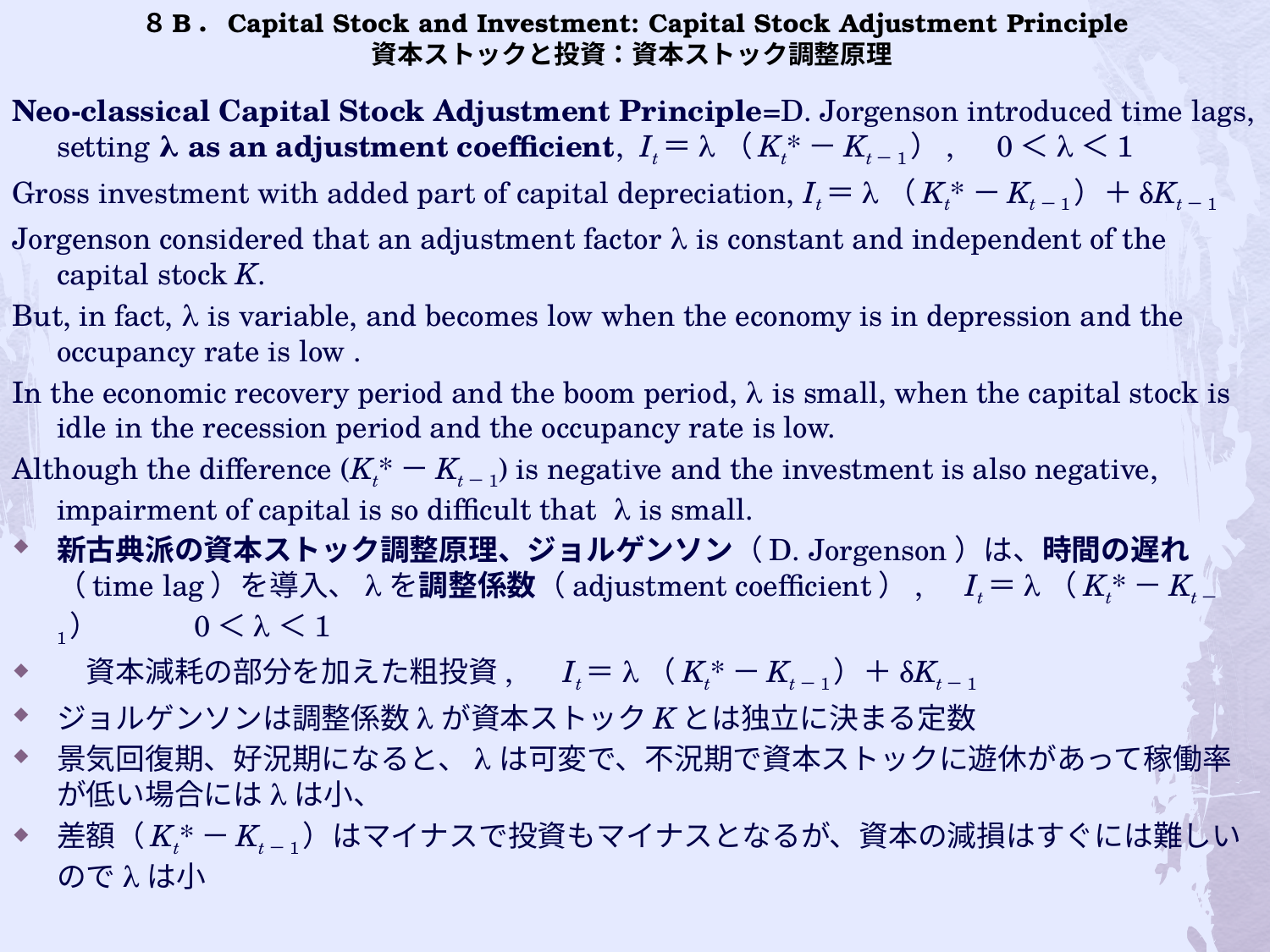

# ８B．Capital Stock and Investment: Capital Stock Adjustment Principle 資本ストックと投資：資本ストック調整原理
Neo-classical Capital Stock Adjustment Principle=D. Jorgenson introduced time lags, setting λ as an adjustment coefficient,  It＝λ（Kt*－Kt－1）,　0＜λ＜1
Gross investment with added part of capital depreciation, It＝λ（Kt*－Kt－1）＋δKt－1
Jorgenson considered that an adjustment factor λ is constant and independent of the capital stock K.
But, in fact, λ is variable, and becomes low when the economy is in depression and the occupancy rate is low .
In the economic recovery period and the boom period, λ is small, when the capital stock is idle in the recession period and the occupancy rate is low.
Although the difference (Kt*－Kt－1) is negative and the investment is also negative, impairment of capital is so difficult that  λ is small.
新古典派の資本ストック調整原理、ジョルゲンソン（D. Jorgenson）は、時間の遅れ（time lag）を導入、λを調整係数（adjustment coefficient）,　It＝λ（Kt*－Kt－1）　　　0＜λ＜1
　資本減耗の部分を加えた粗投資, 　It＝λ（Kt*－Kt－1）＋δKt－1
ジョルゲンソンは調整係数λが資本ストックKとは独立に決まる定数
景気回復期、好況期になると、λは可変で、不況期で資本ストックに遊休があって稼働率が低い場合にはλは小、
差額（Kt*－Kt－1）はマイナスで投資もマイナスとなるが、資本の減損はすぐには難しいのでλは小